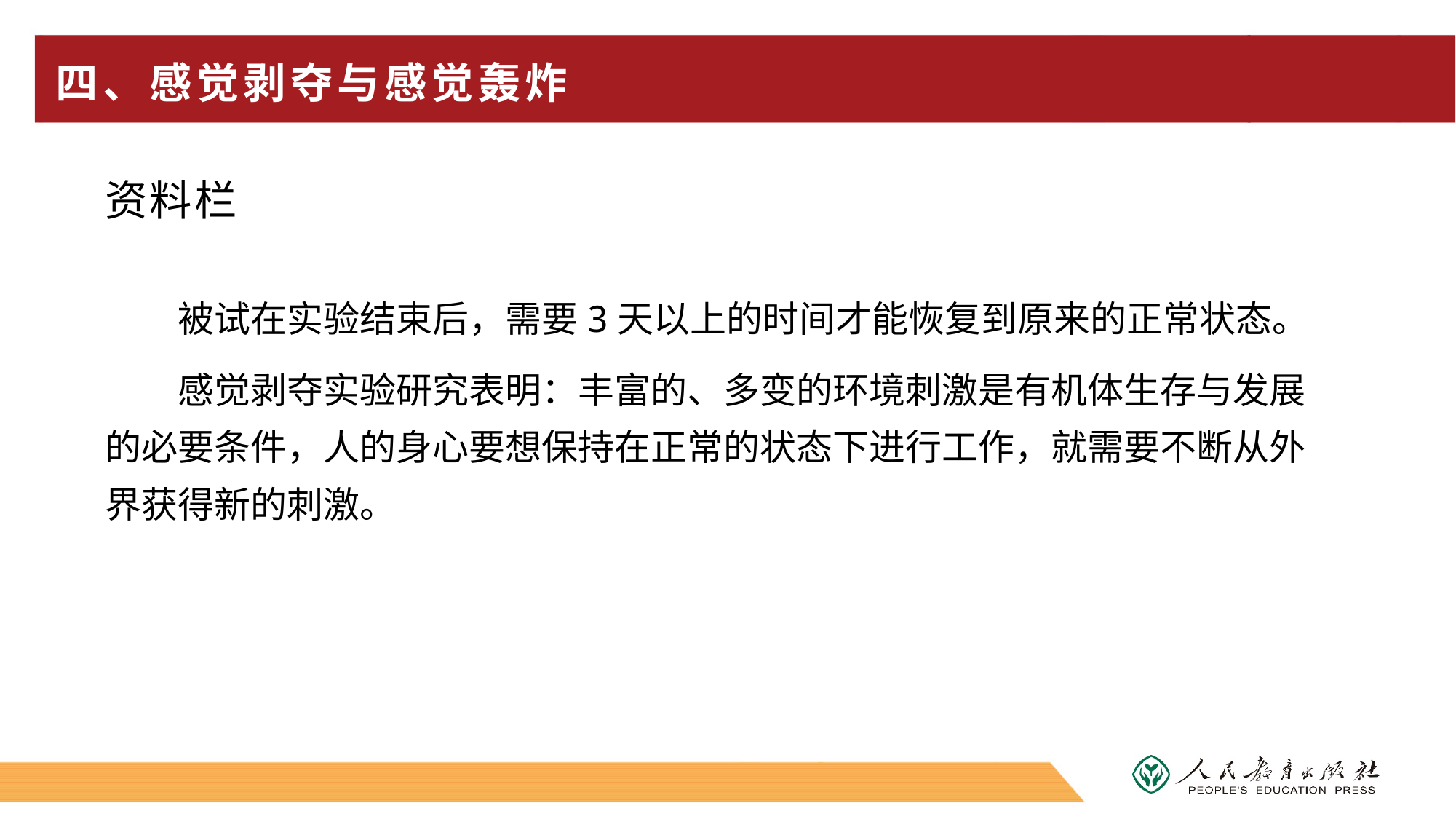

# 四、感觉剥夺与感觉轰炸
资料栏
被试在实验结束后，需要3天以上的时间才能恢复到原来的正常状态。
感觉剥夺实验研究表明：丰富的、多变的环境刺激是有机体生存与发展的必要条件，人的身心要想保持在正常的状态下进行工作，就需要不断从外界获得新的刺激。